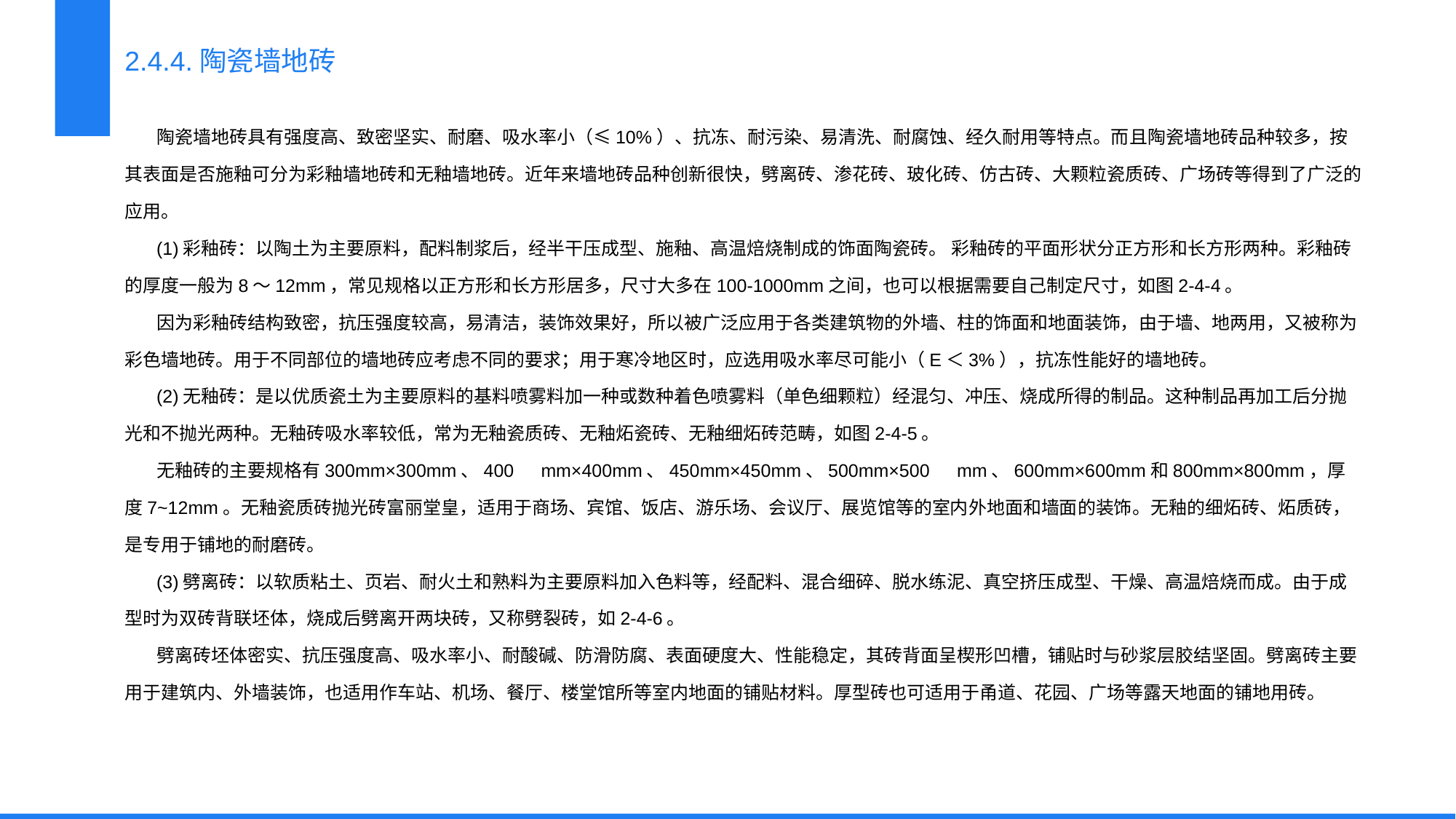

2.4.4.陶瓷墙地砖

陶瓷墙地砖具有强度高、致密坚实、耐磨、吸水率小（≤10%）、抗冻、耐污染、易清洗、耐腐蚀、经久耐用等特点。而且陶瓷墙地砖品种较多，按其表面是否施釉可分为彩釉墙地砖和无釉墙地砖。近年来墙地砖品种创新很快，劈离砖、渗花砖、玻化砖、仿古砖、大颗粒瓷质砖、广场砖等得到了广泛的应用。
(1)彩釉砖：以陶土为主要原料，配料制浆后，经半干压成型、施釉、高温焙烧制成的饰面陶瓷砖。 彩釉砖的平面形状分正方形和长方形两种。彩釉砖的厚度一般为8～12mm，常见规格以正方形和长方形居多，尺寸大多在100-1000mm之间，也可以根据需要自己制定尺寸，如图2-4-4。
因为彩釉砖结构致密，抗压强度较高，易清洁，装饰效果好，所以被广泛应用于各类建筑物的外墙、柱的饰面和地面装饰，由于墙、地两用，又被称为彩色墙地砖。用于不同部位的墙地砖应考虑不同的要求；用于寒冷地区时，应选用吸水率尽可能小（E＜3%），抗冻性能好的墙地砖。
(2)无釉砖：是以优质瓷土为主要原料的基料喷雾料加一种或数种着色喷雾料（单色细颗粒）经混匀、冲压、烧成所得的制品。这种制品再加工后分抛光和不抛光两种。无釉砖吸水率较低，常为无釉瓷质砖、无釉炻瓷砖、无釉细炻砖范畴，如图2-4-5。
无釉砖的主要规格有300mm×300mm、400　mm×400mm、450mm×450mm、500mm×500　mm、600mm×600mm和800mm×800mm，厚度7~12mm。无釉瓷质砖抛光砖富丽堂皇，适用于商场、宾馆、饭店、游乐场、会议厅、展览馆等的室内外地面和墙面的装饰。无釉的细炻砖、炻质砖，是专用于铺地的耐磨砖。
(3)劈离砖：以软质粘土、页岩、耐火土和熟料为主要原料加入色料等，经配料、混合细碎、脱水练泥、真空挤压成型、干燥、高温焙烧而成。由于成型时为双砖背联坯体，烧成后劈离开两块砖，又称劈裂砖，如2-4-6。
劈离砖坯体密实、抗压强度高、吸水率小、耐酸碱、防滑防腐、表面硬度大、性能稳定，其砖背面呈楔形凹槽，铺贴时与砂浆层胶结坚固。劈离砖主要用于建筑内、外墙装饰，也适用作车站、机场、餐厅、楼堂馆所等室内地面的铺贴材料。厚型砖也可适用于甬道、花园、广场等露天地面的铺地用砖。